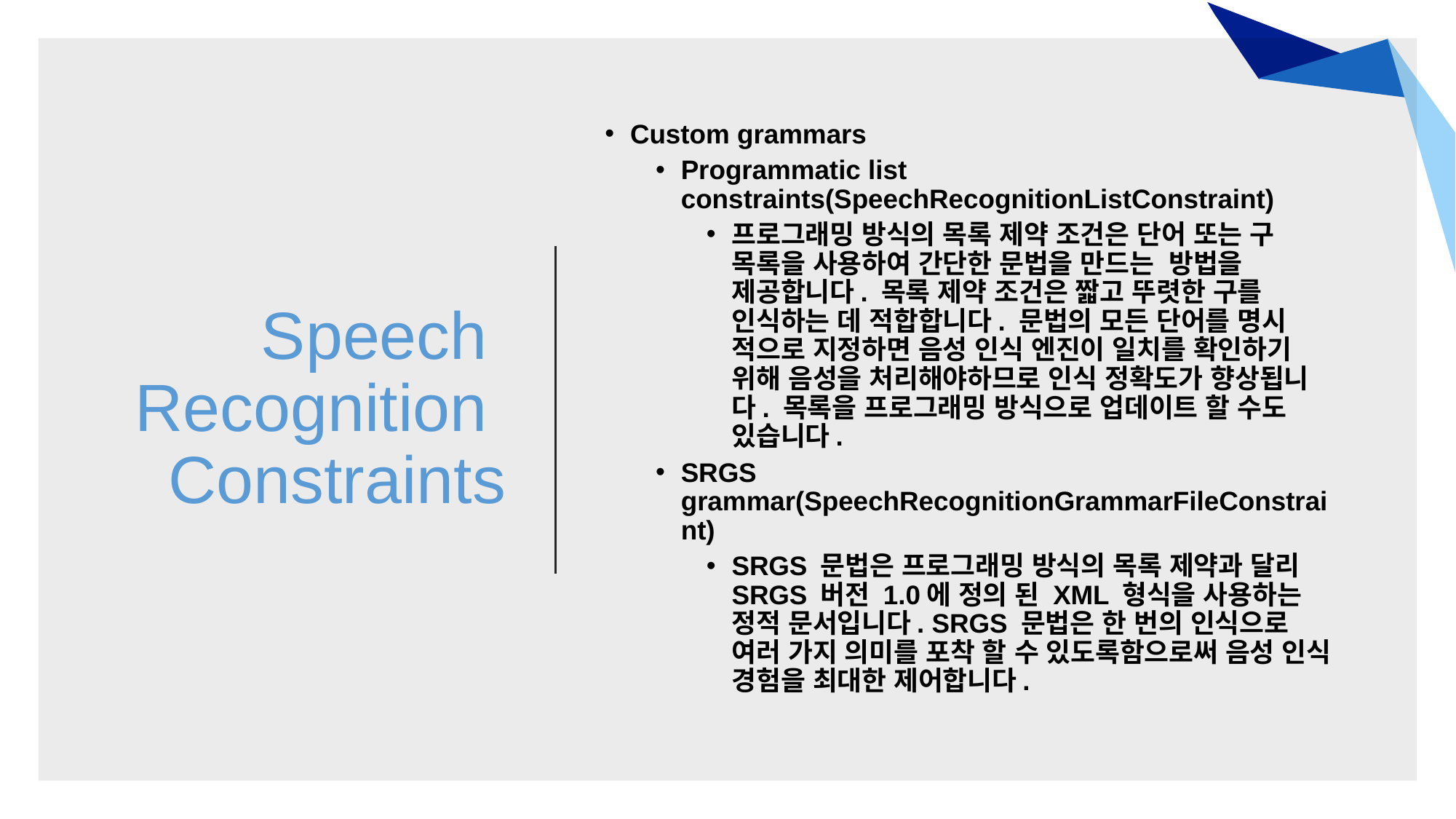

# Speech Recognition Constraints
Custom grammars
Programmatic list constraints(SpeechRecognitionListConstraint)
프로그래밍 방식의 목록 제약 조건은 단어 또는 구 목록을 사용하여 간단한 문법을 만드는  방법을 제공합니다. 목록 제약 조건은 짧고 뚜렷한 구를 인식하는 데 적합합니다. 문법의 모든 단어를 명시 적으로 지정하면 음성 인식 엔진이 일치를 확인하기 위해 음성을 처리해야하므로 인식 정확도가 향상됩니다. 목록을 프로그래밍 방식으로 업데이트 할 수도 있습니다.
SRGS grammar(SpeechRecognitionGrammarFileConstraint)
SRGS 문법은 프로그래밍 방식의 목록 제약과 달리 SRGS 버전 1.0에 정의 된 XML 형식을 사용하는 정적 문서입니다. SRGS 문법은 한 번의 인식으로 여러 가지 의미를 포착 할 수 있도록함으로써 음성 인식 경험을 최대한 제어합니다.